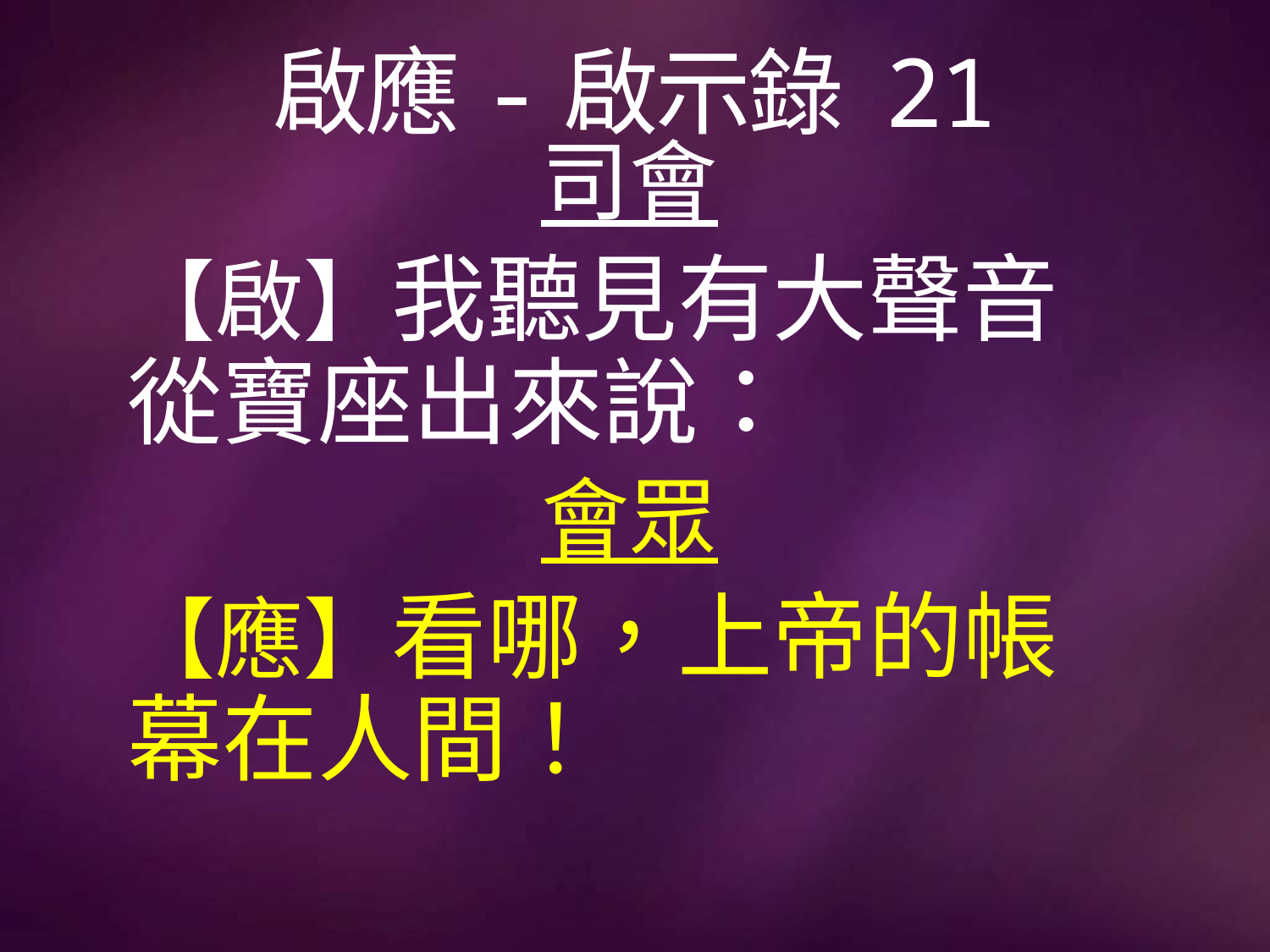

# 啟應-啟示錄 21
司會
【啟】我聽見有大聲音從寶座出來說：
會眾
【應】看哪，上帝的帳幕在人間！